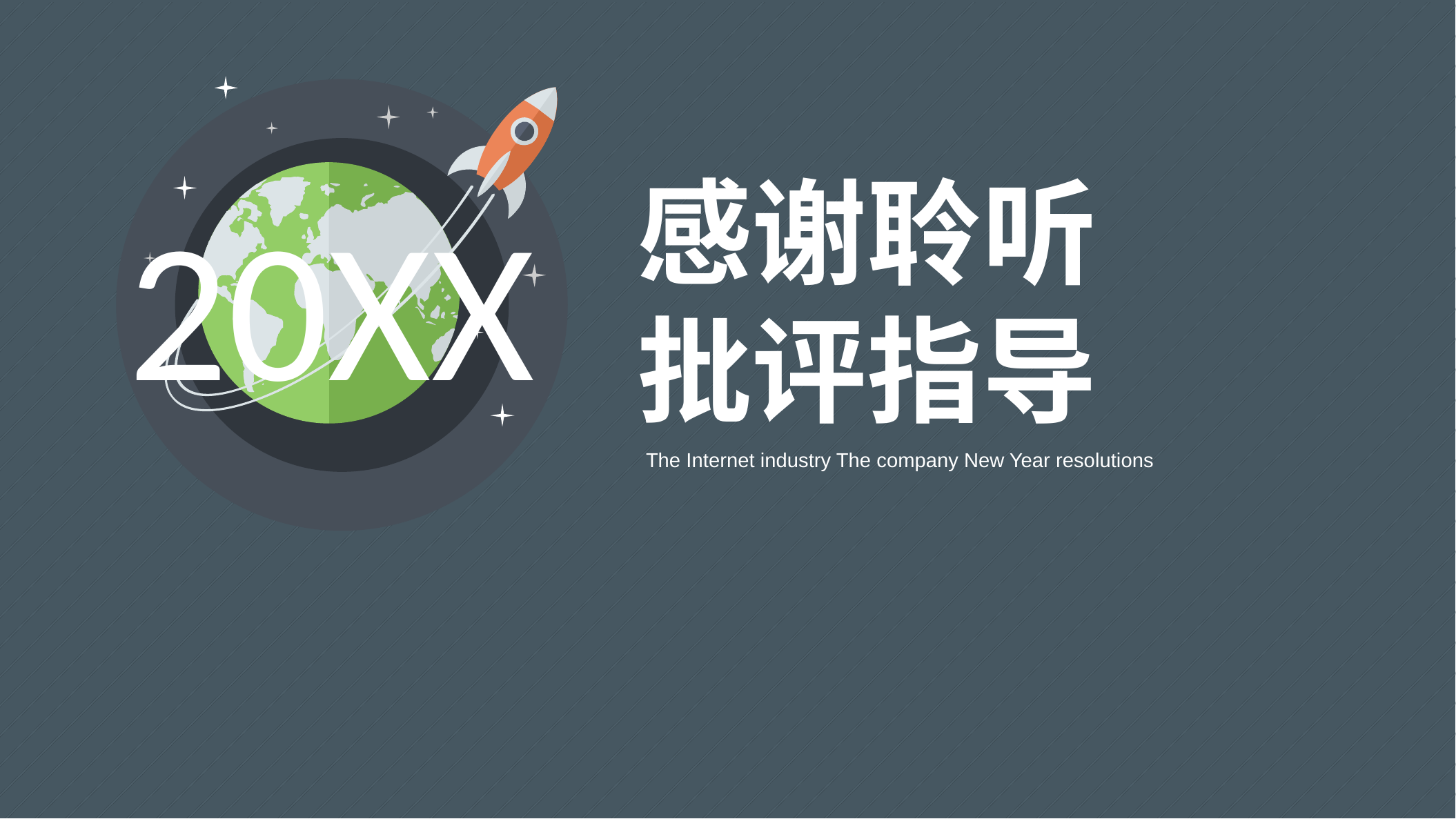

感谢聆听
批评指导
20XX
The Internet industry The company New Year resolutions